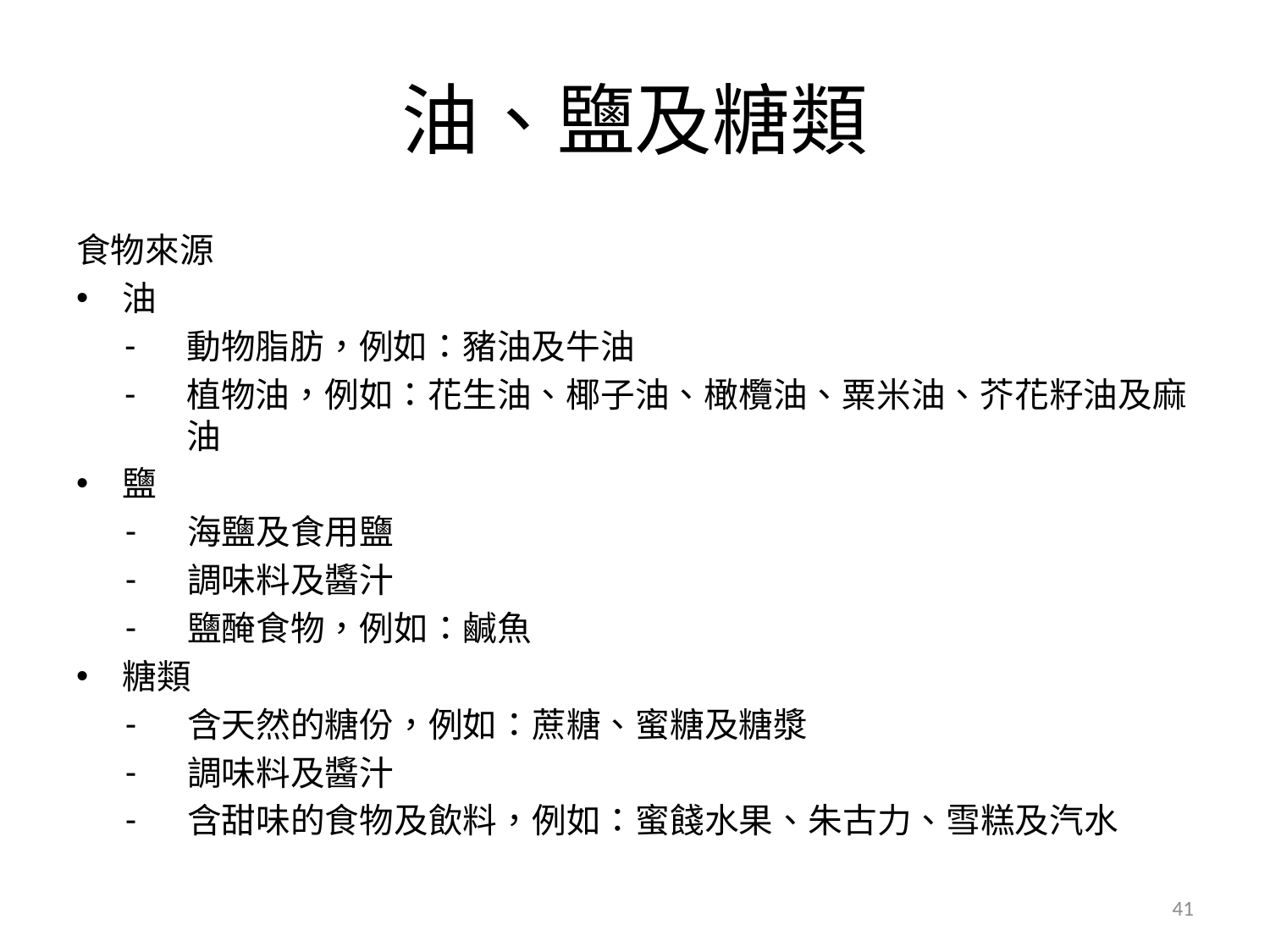

# 油、鹽及糖類
食物來源
油
動物脂肪，例如：豬油及牛油
植物油，例如：花生油、椰子油、橄欖油、粟米油、芥花籽油及麻油
鹽
海鹽及食用鹽
調味料及醬汁
鹽醃食物，例如：鹹魚
糖類
含天然的糖份，例如：蔗糖、蜜糖及糖漿
調味料及醬汁
含甜味的食物及飲料，例如：蜜餞水果、朱古力、雪糕及汽水
41